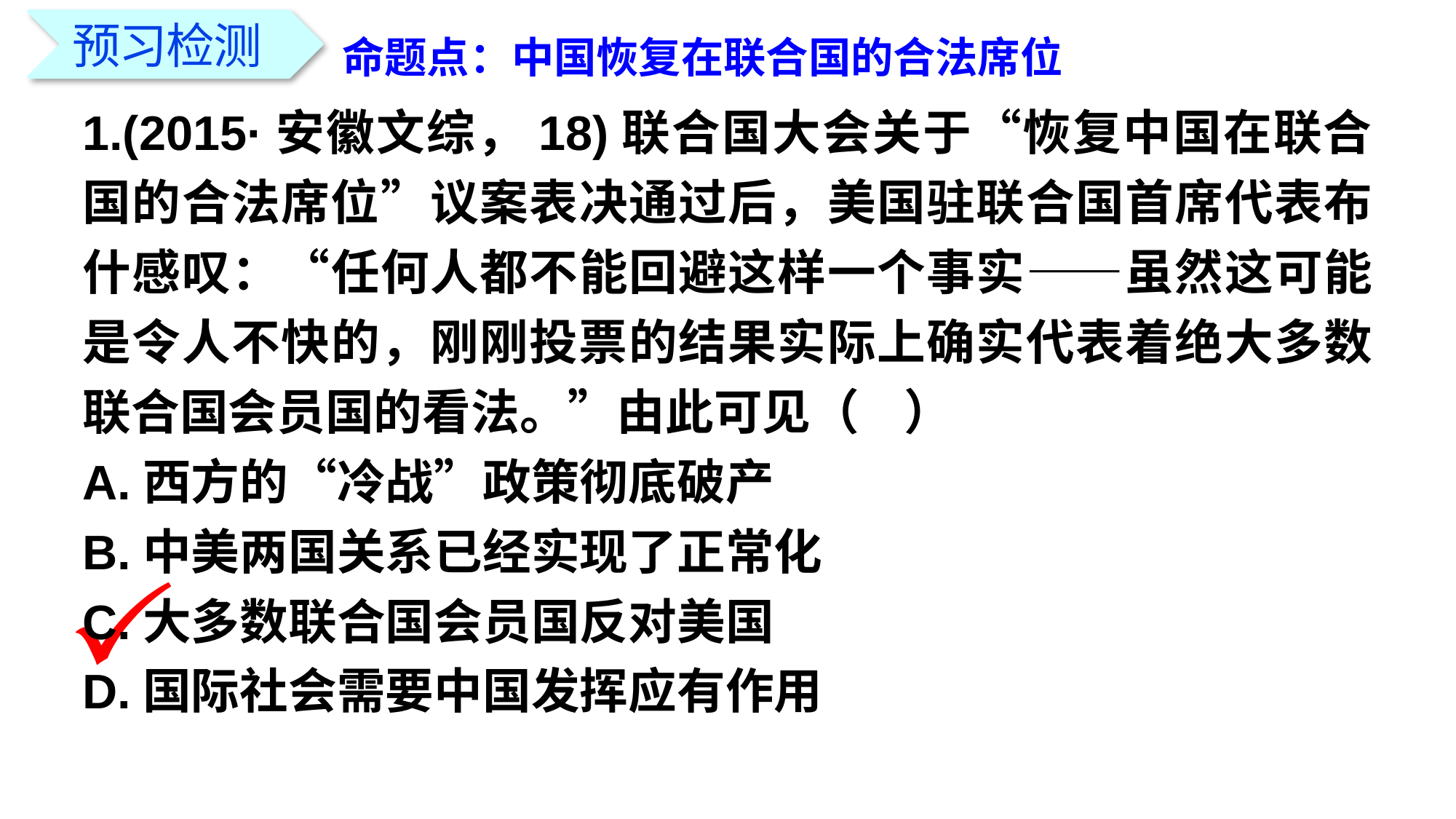

命题点：中国恢复在联合国的合法席位
预习检测
1.(2015·安徽文综，18)联合国大会关于“恢复中国在联合国的合法席位”议案表决通过后，美国驻联合国首席代表布什感叹：“任何人都不能回避这样一个事实——虽然这可能是令人不快的，刚刚投票的结果实际上确实代表着绝大多数联合国会员国的看法。”由此可见（    ）
A.西方的“冷战”政策彻底破产
B.中美两国关系已经实现了正常化
C.大多数联合国会员国反对美国
D.国际社会需要中国发挥应有作用